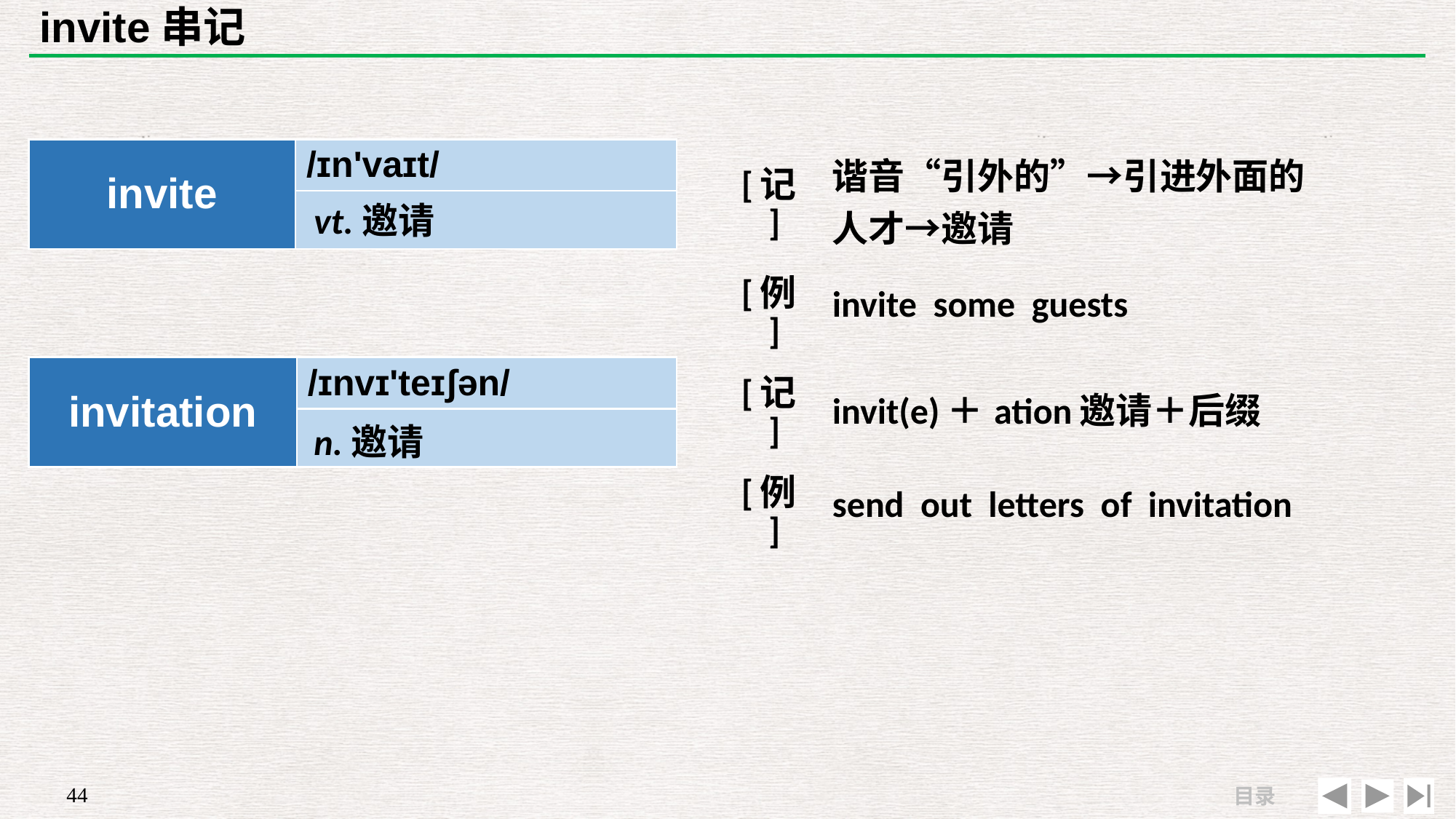

# invite串记

| invite | /ɪn'vaɪt/ |
| --- | --- |
|  |  |
| [记] | 谐音“引外的”→引进外面的 人才→邀请 |
| --- | --- |
| [例] | invite some guests |
vt.邀请
| invitation | /ɪnvɪ'teɪʃən/ |
| --- | --- |
|  |  |
| [记] | invit(e)＋ation邀请＋后缀 |
| --- | --- |
| [例] | send out letters of invitation |
n.邀请